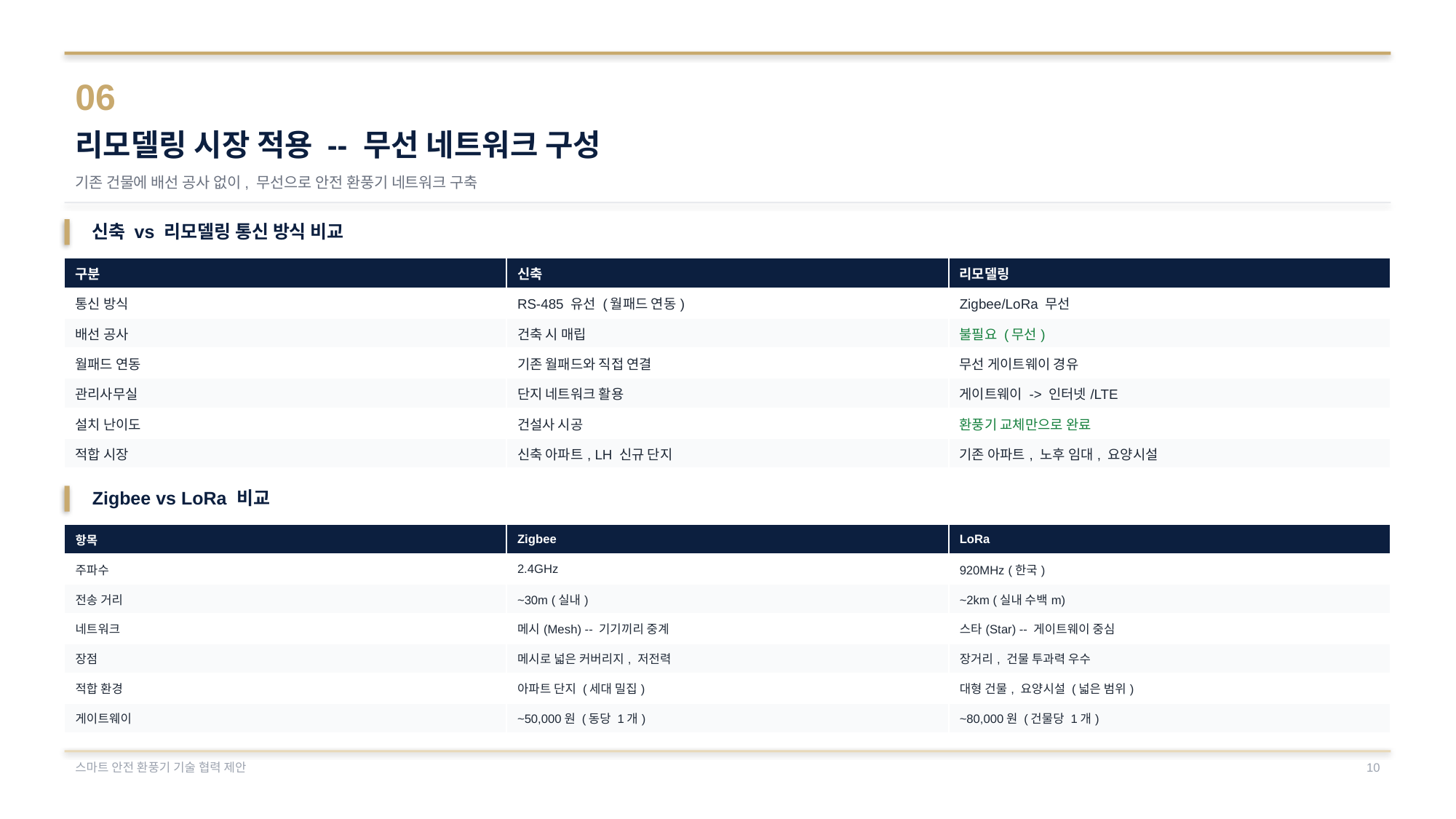

06
리모델링 시장 적용 -- 무선 네트워크 구성
기존 건물에 배선 공사 없이, 무선으로 안전 환풍기 네트워크 구축

신축 vs 리모델링 통신 방식 비교

| 구분 | 신축 | 리모델링 |
| --- | --- | --- |
| 통신 방식 | RS-485 유선 (월패드 연동) | Zigbee/LoRa 무선 |
| 배선 공사 | 건축 시 매립 | 불필요 (무선) |
| 월패드 연동 | 기존 월패드와 직접 연결 | 무선 게이트웨이 경유 |
| 관리사무실 | 단지 네트워크 활용 | 게이트웨이 -> 인터넷/LTE |
| 설치 난이도 | 건설사 시공 | 환풍기 교체만으로 완료 |
| 적합 시장 | 신축 아파트, LH 신규 단지 | 기존 아파트, 노후 임대, 요양시설 |
Zigbee vs LoRa 비교

| 항목 | Zigbee | LoRa |
| --- | --- | --- |
| 주파수 | 2.4GHz | 920MHz (한국) |
| 전송 거리 | ~30m (실내) | ~2km (실내 수백m) |
| 네트워크 | 메시(Mesh) -- 기기끼리 중계 | 스타(Star) -- 게이트웨이 중심 |
| 장점 | 메시로 넓은 커버리지, 저전력 | 장거리, 건물 투과력 우수 |
| 적합 환경 | 아파트 단지 (세대 밀집) | 대형 건물, 요양시설 (넓은 범위) |
| 게이트웨이 | ~50,000원 (동당 1개) | ~80,000원 (건물당 1개) |

스마트 안전 환풍기 기술 협력 제안
10